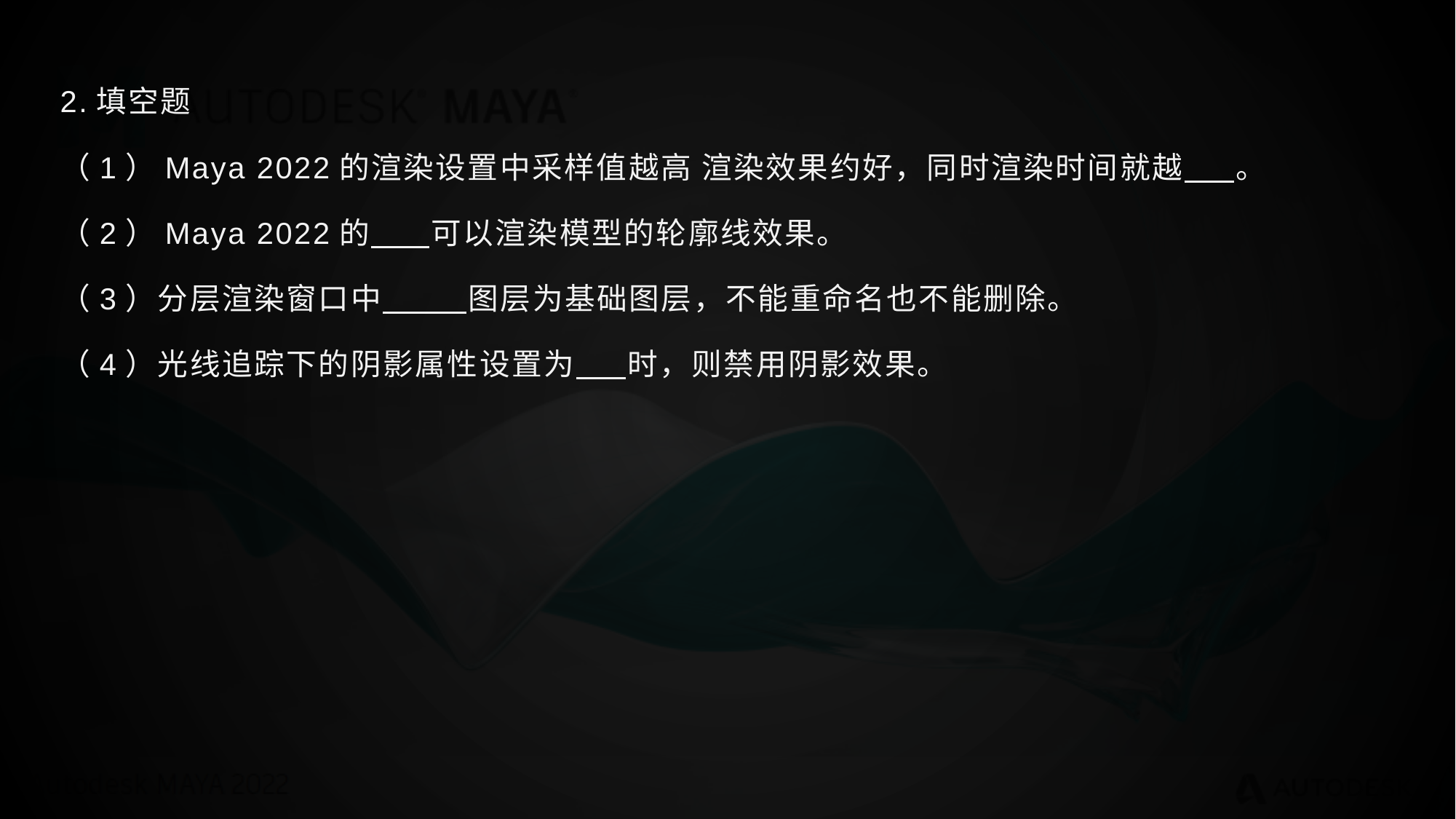

2.填空题
（1）Maya 2022的渲染设置中采样值越高 渲染效果约好，同时渲染时间就越      。
（2）Maya 2022的       可以渲染模型的轮廓线效果。
（3）分层渲染窗口中          图层为基础图层，不能重命名也不能删除。
（4）光线追踪下的阴影属性设置为      时，则禁用阴影效果。